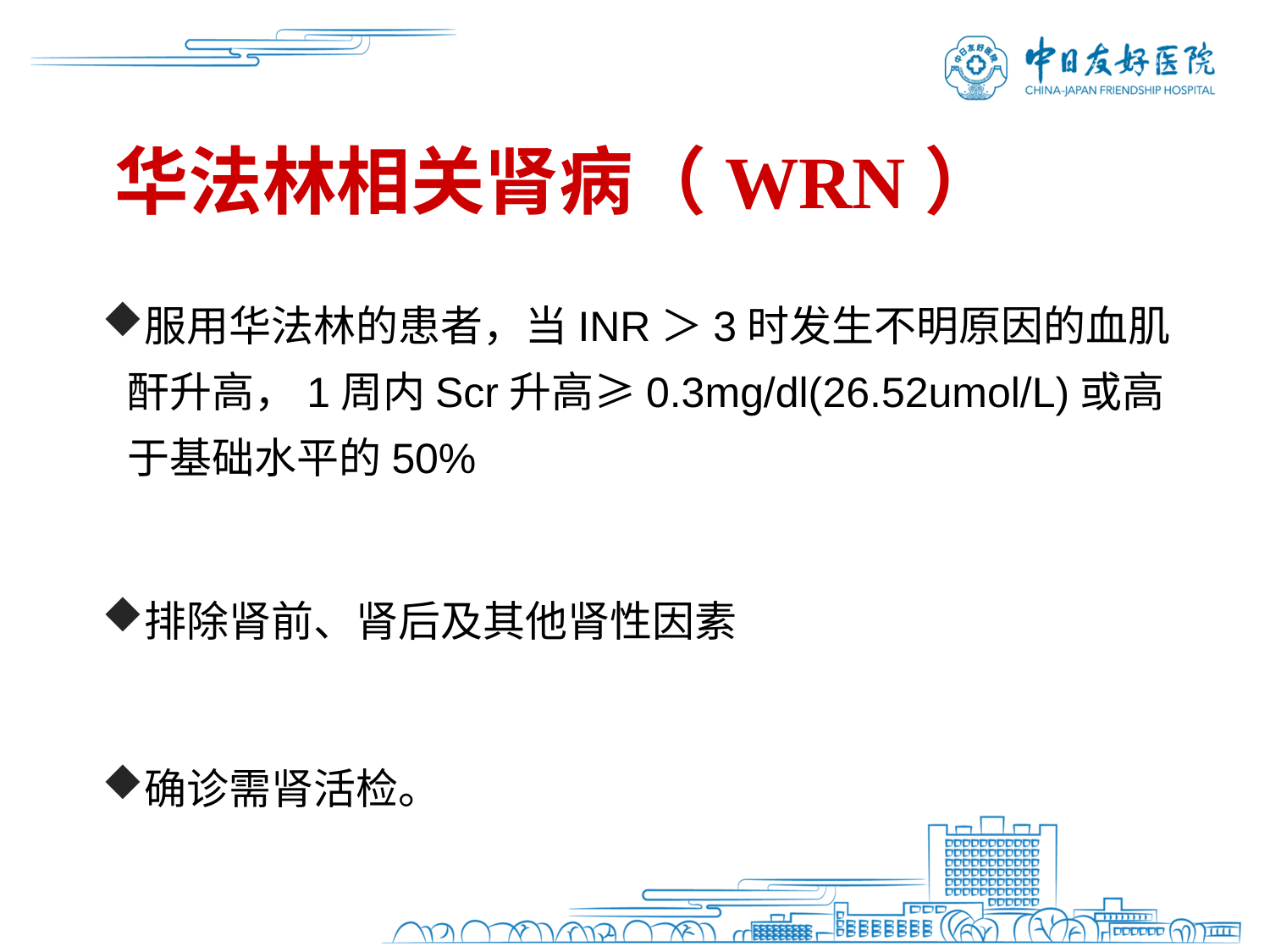

# 华法林相关肾病（WRN）
服用华法林的患者，当INR＞3时发生不明原因的血肌酐升高，1周内Scr升高≥0.3mg/dl(26.52umol/L)或高于基础水平的50%

排除肾前、肾后及其他肾性因素

确诊需肾活检。